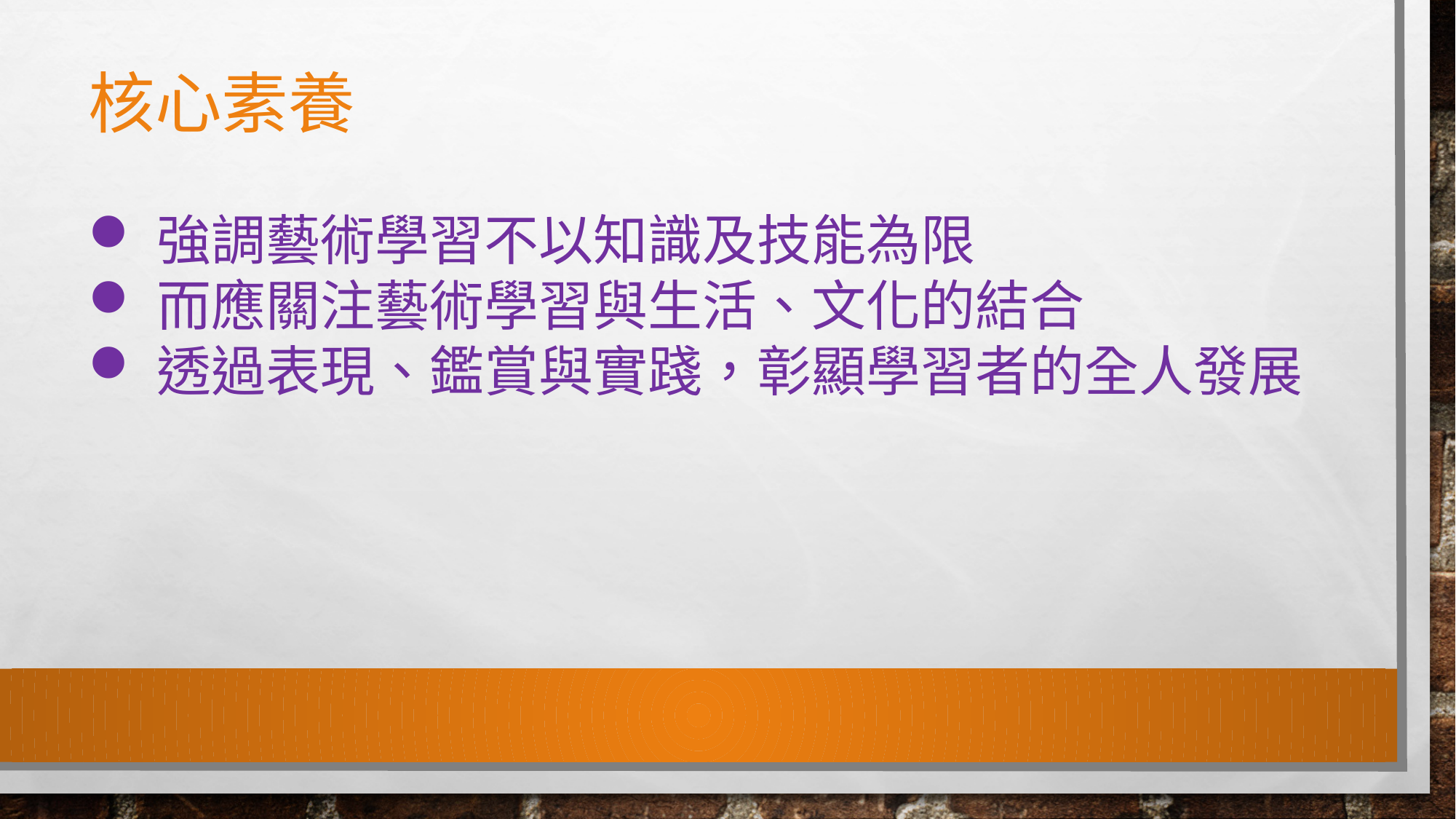

核心素養
強調藝術學習不以知識及技能為限
而應關注藝術學習與生活、文化的結合
透過表現、鑑賞與實踐，彰顯學習者的全人發展